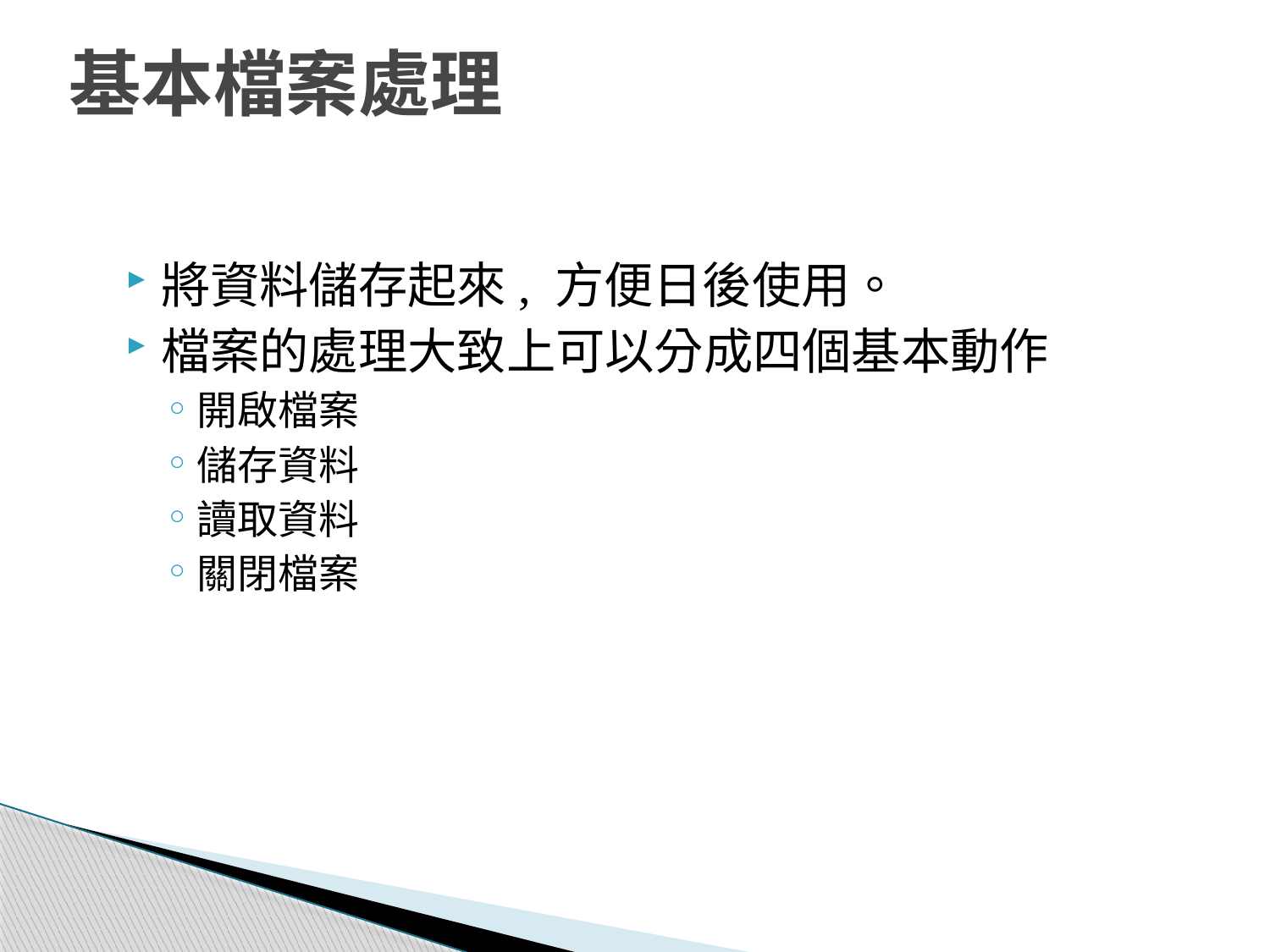

# 基本檔案處理
將資料儲存起來, 方便日後使用。
檔案的處理大致上可以分成四個基本動作
開啟檔案
儲存資料
讀取資料
關閉檔案